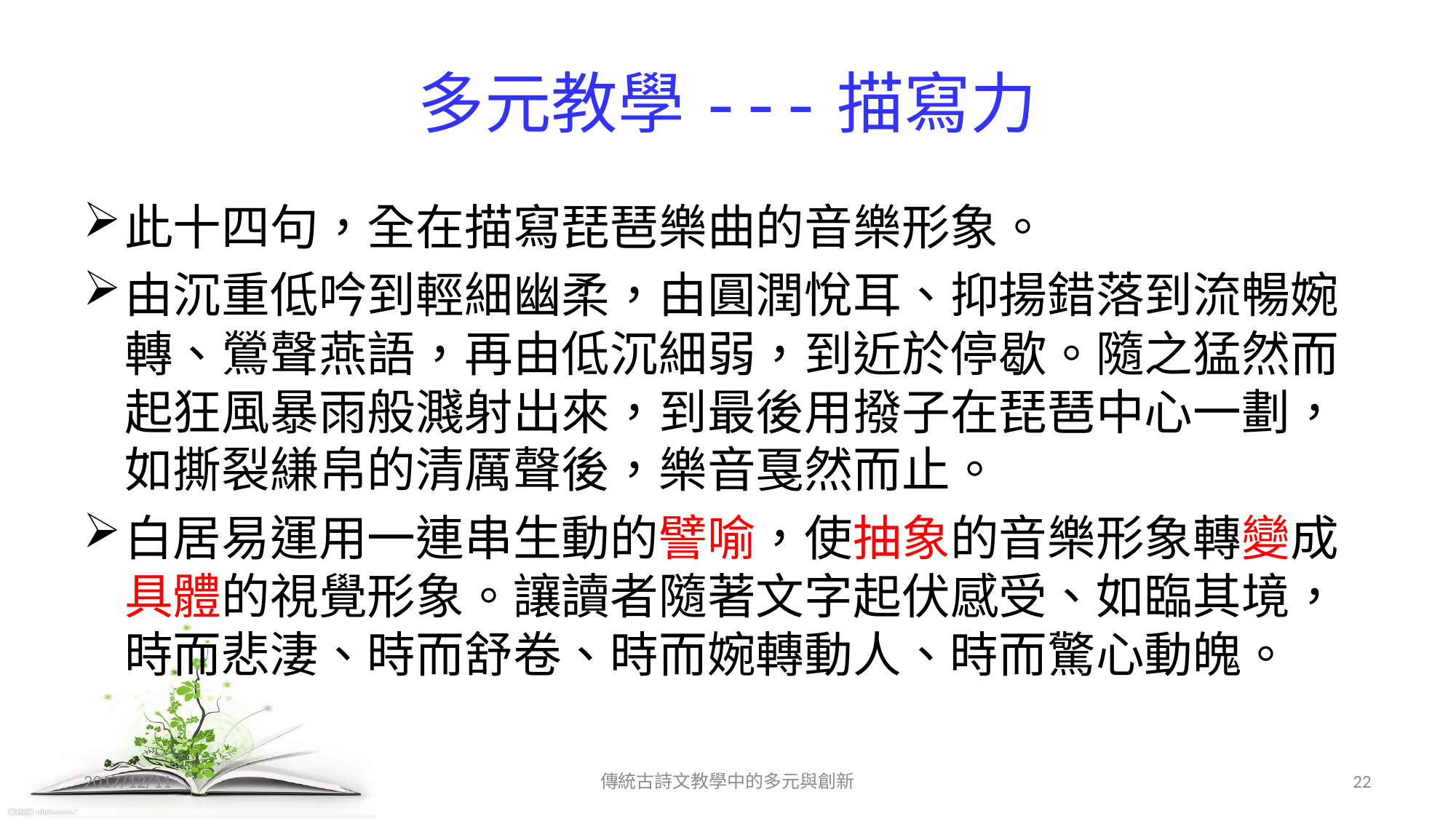

# 多元教學---描寫力
此十四句，全在描寫琵琶樂曲的音樂形象。
由沉重低吟到輕細幽柔，由圓潤悅耳、抑揚錯落到流暢婉轉、鶯聲燕語，再由低沉細弱，到近於停歇。隨之猛然而起狂風暴雨般濺射出來，到最後用撥子在琵琶中心一劃，如撕裂縑帛的清厲聲後，樂音戛然而止。
白居易運用一連串生動的譬喻，使抽象的音樂形象轉變成具體的視覺形象。讓讀者隨著文字起伏感受、如臨其境，時而悲淒、時而舒卷、時而婉轉動人、時而驚心動魄。
2017/12/11
傳統古詩文教學中的多元與創新
22